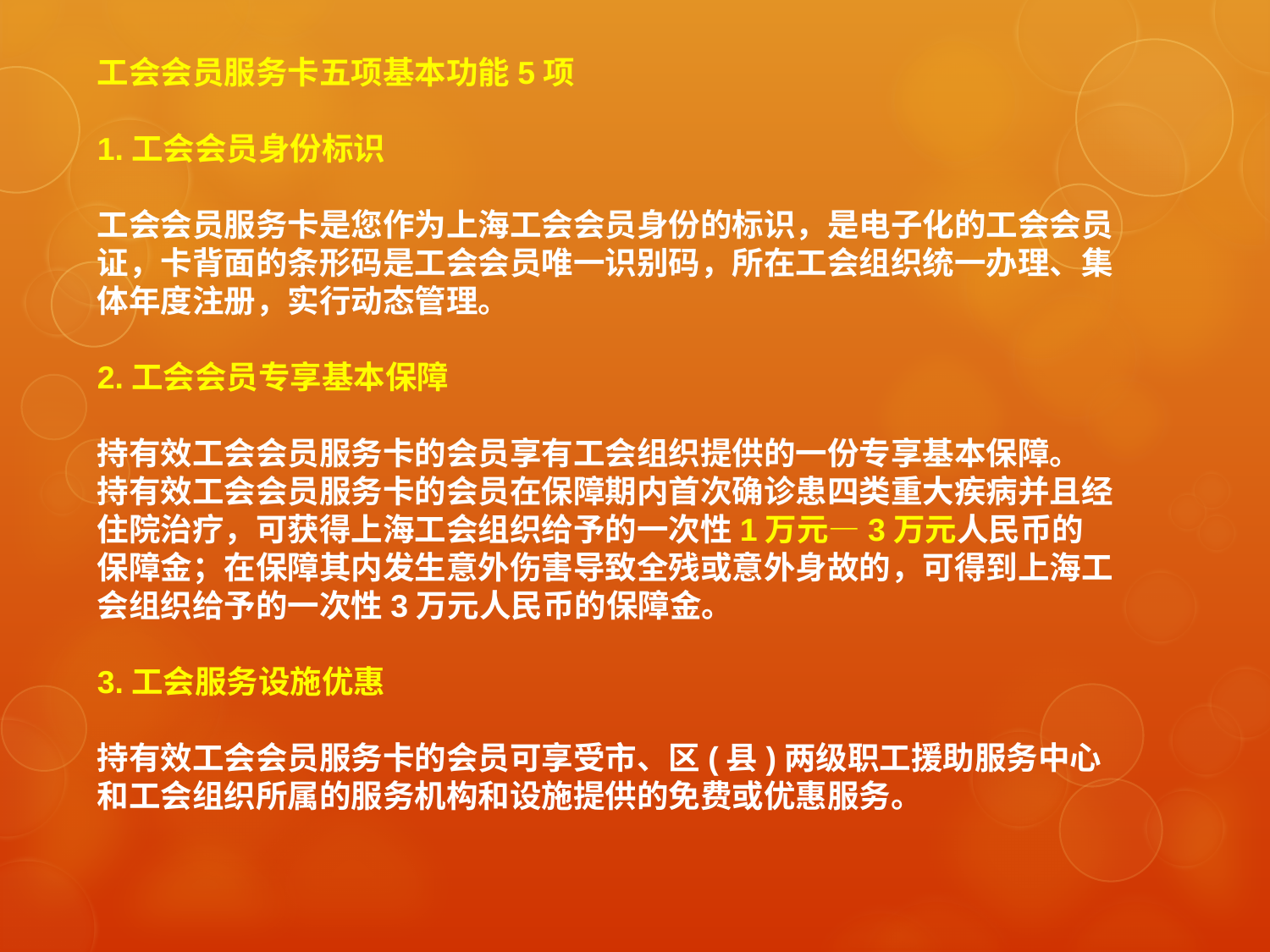

工会会员服务卡五项基本功能5项

1.工会会员身份标识

工会会员服务卡是您作为上海工会会员身份的标识，是电子化的工会会员证，卡背面的条形码是工会会员唯一识别码，所在工会组织统一办理、集体年度注册，实行动态管理。

2.工会会员专享基本保障

持有效工会会员服务卡的会员享有工会组织提供的一份专享基本保障。
持有效工会会员服务卡的会员在保障期内首次确诊患四类重大疾病并且经住院治疗，可获得上海工会组织给予的一次性1万元—3万元人民币的
保障金；在保障其内发生意外伤害导致全残或意外身故的，可得到上海工会组织给予的一次性3万元人民币的保障金。

3.工会服务设施优惠

持有效工会会员服务卡的会员可享受市、区(县)两级职工援助服务中心和工会组织所属的服务机构和设施提供的免费或优惠服务。